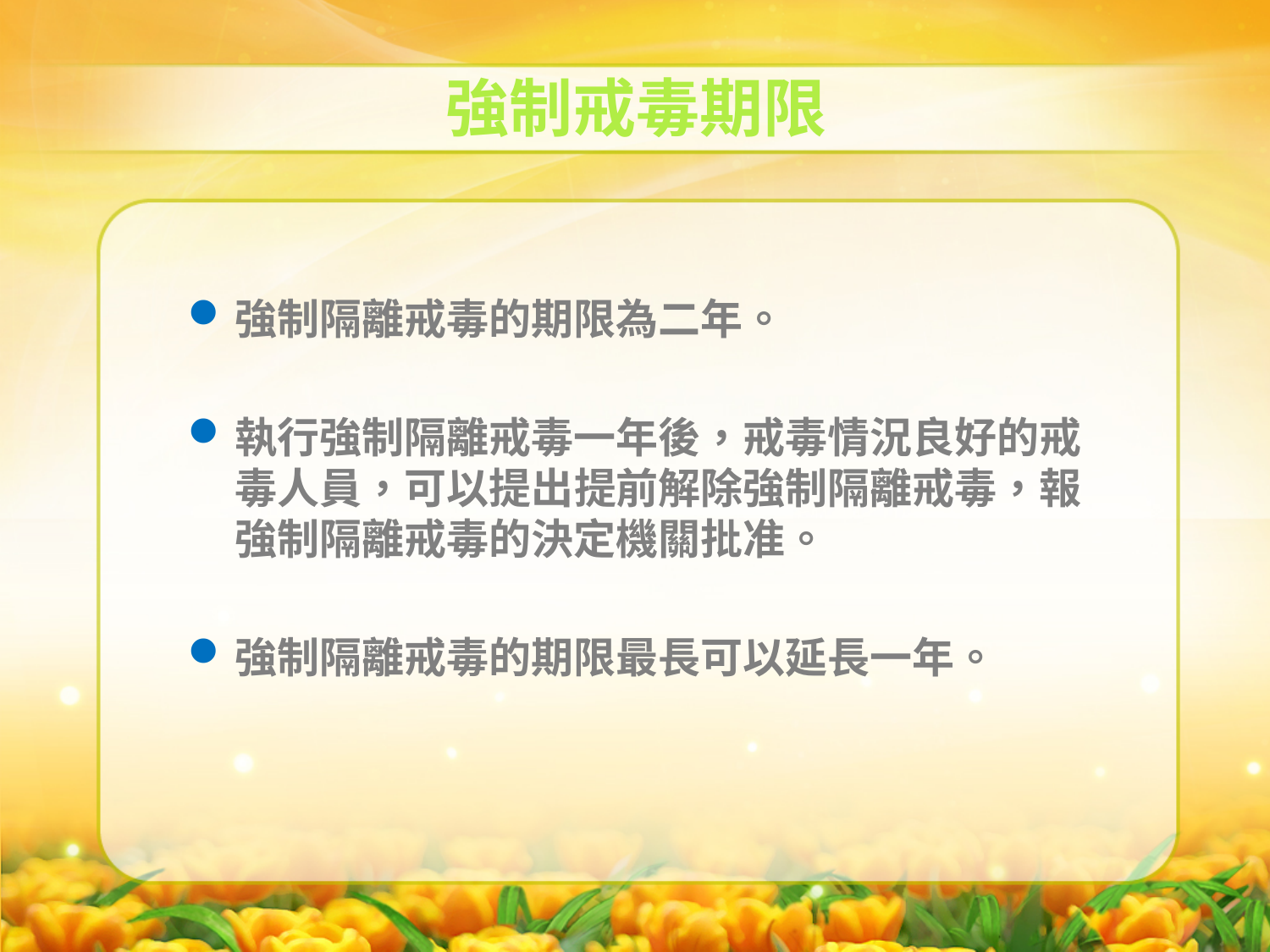

強制戒毒期限
強制隔離戒毒的期限為二年。

執行強制隔離戒毒一年後，戒毒情況良好的戒毒人員，可以提出提前解除強制隔離戒毒，報強制隔離戒毒的決定機關批准。

強制隔離戒毒的期限最長可以延長一年。